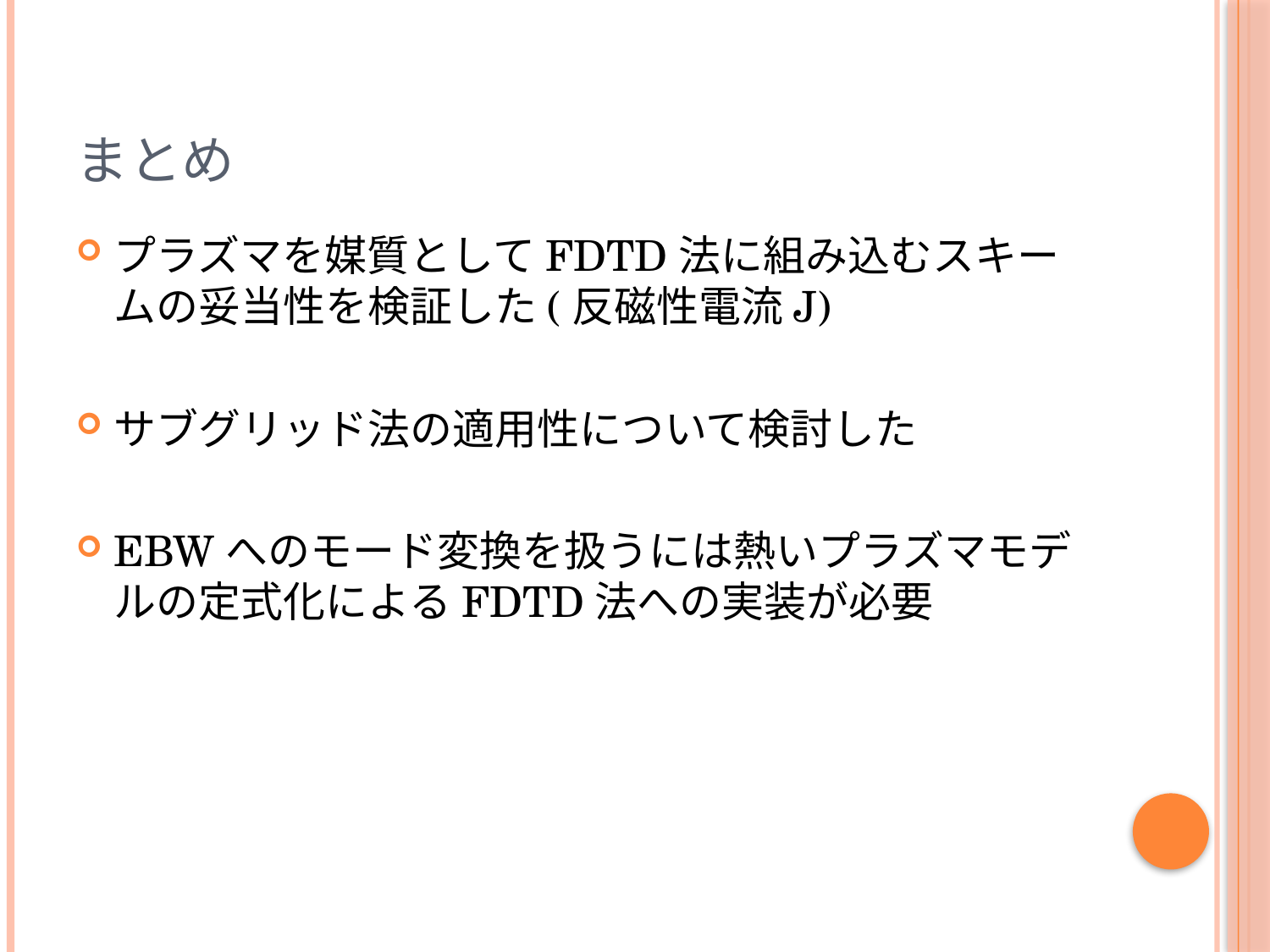

# まとめ
プラズマを媒質としてFDTD法に組み込むスキームの妥当性を検証した(反磁性電流J)

サブグリッド法の適用性について検討した

EBWへのモード変換を扱うには熱いプラズマモデルの定式化によるFDTD法への実装が必要